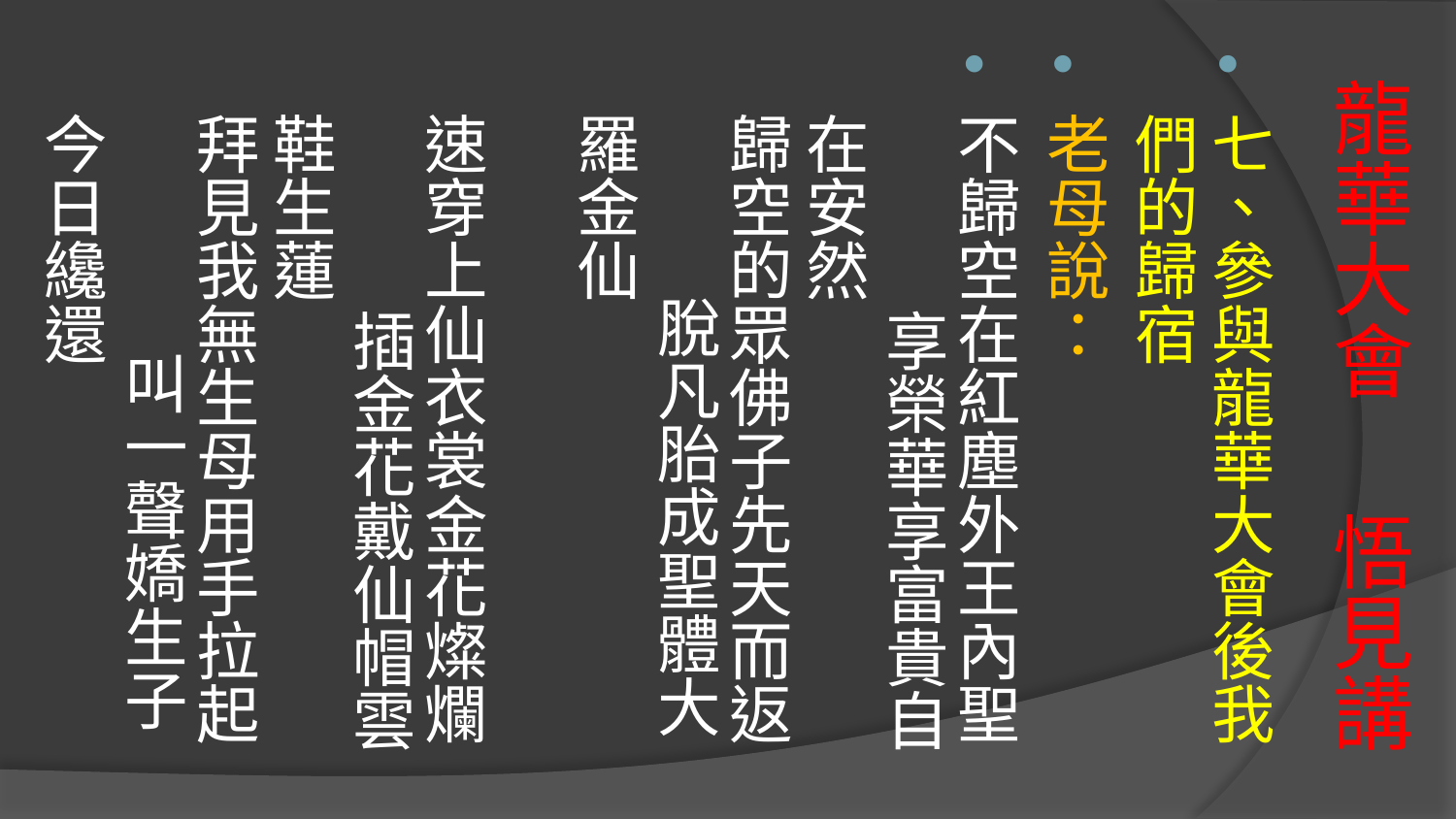

七、參與龍華大會後我們的歸宿
老母說：
不歸空在紅塵外王內聖                享榮華享富貴自在安然
歸空的眾佛子先天而返               脫凡胎成聖體大羅金仙
速穿上仙衣裳金花燦爛                插金花戴仙帽雲鞋生蓮
拜見我無生母用手拉起                   叫一聲嬌生子今日纔還
# 龍華大會      悟見講